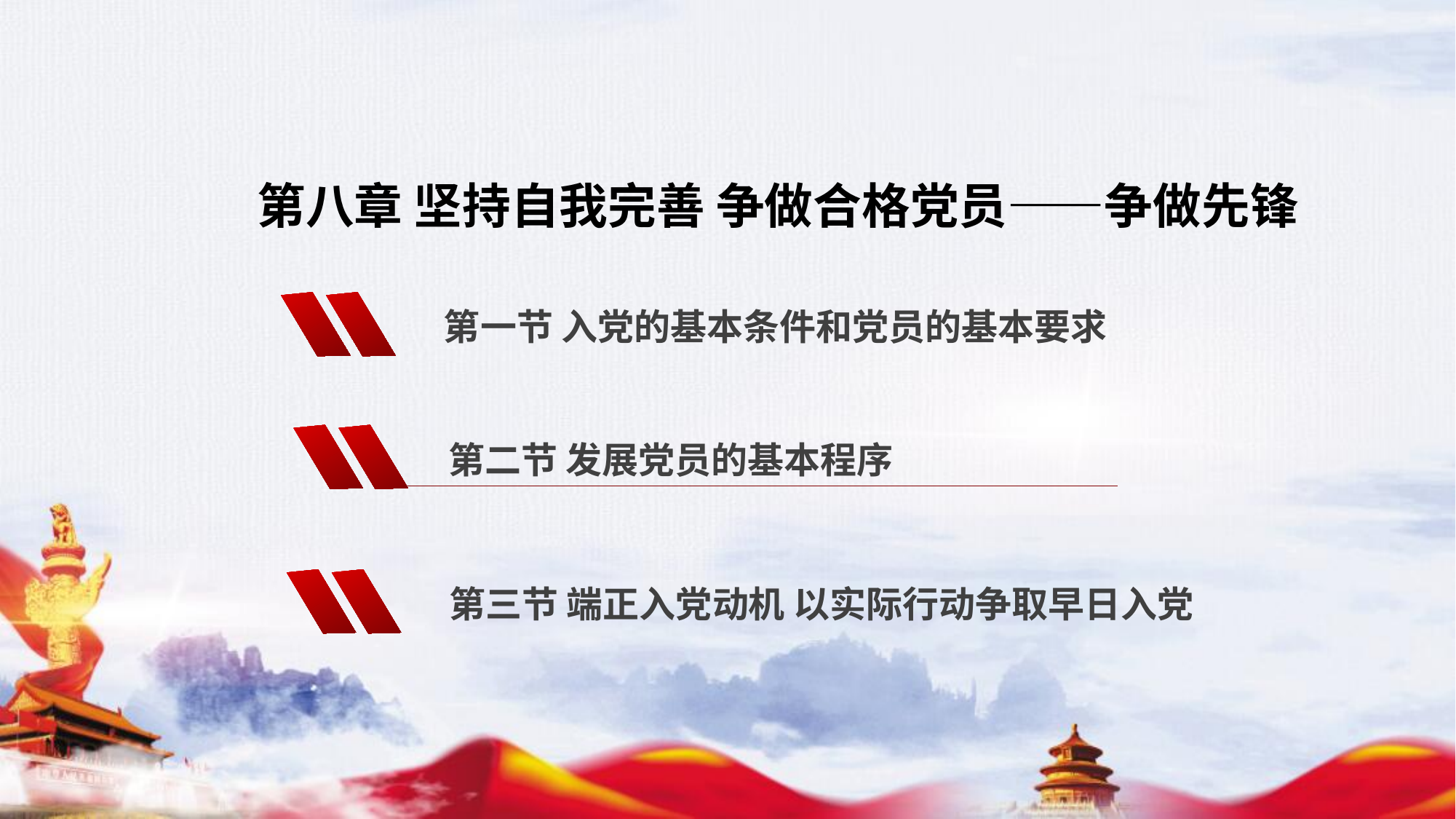

第八章 坚持自我完善 争做合格党员——争做先锋
    第一节 入党的基本条件和党员的基本要求

   第二节 发展党员的基本程序

    第三节 端正入党动机 以实际行动争取早日入党